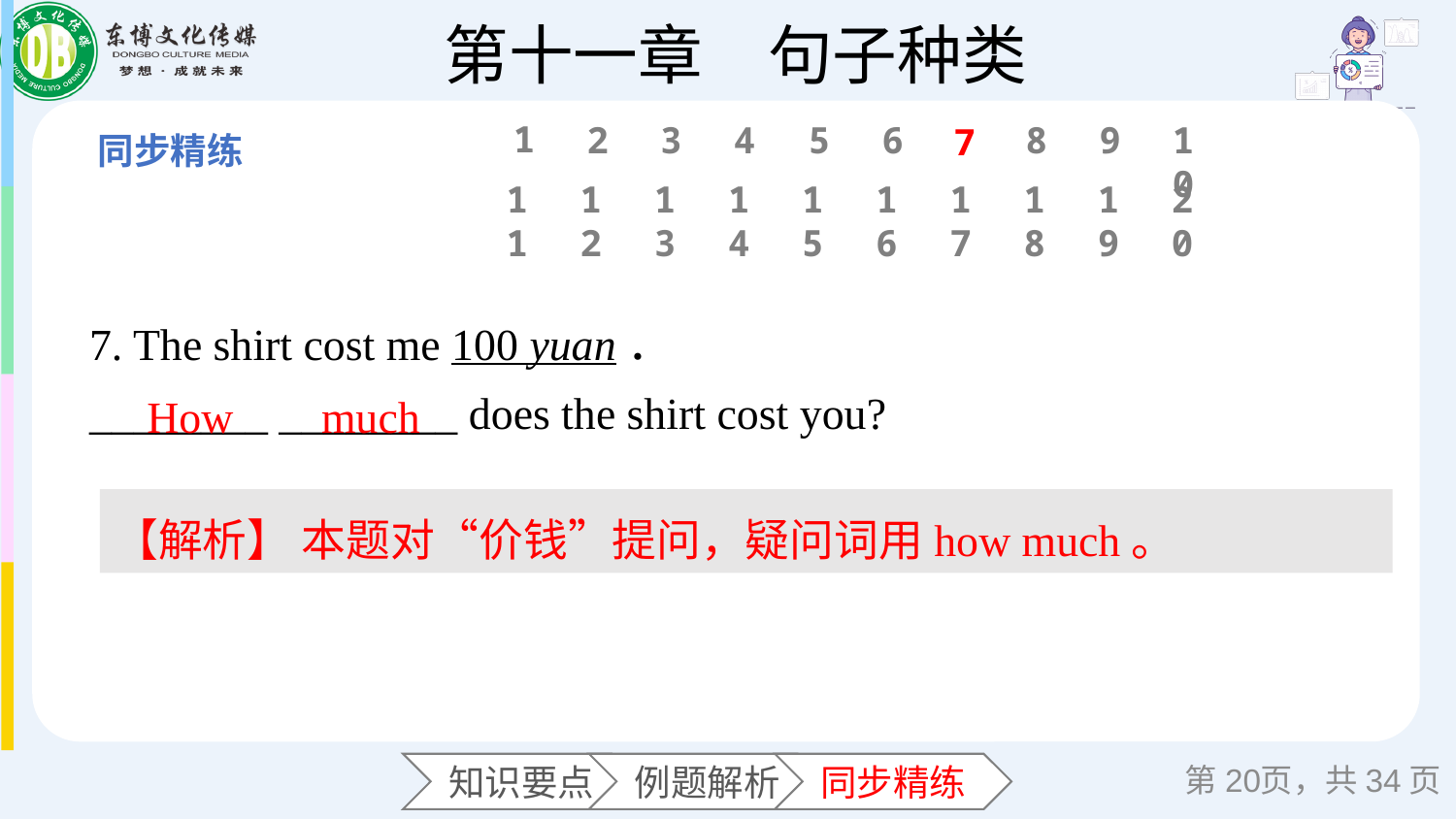

1
6
2
3
4
5
8
9
10
7
11
12
13
14
15
16
17
18
19
20

7. The shirt cost me 100 yuan．
________ ________ does the shirt cost you?
How
much
【解析】 本题对“价钱”提问，疑问词用how much。
第20页，共34页